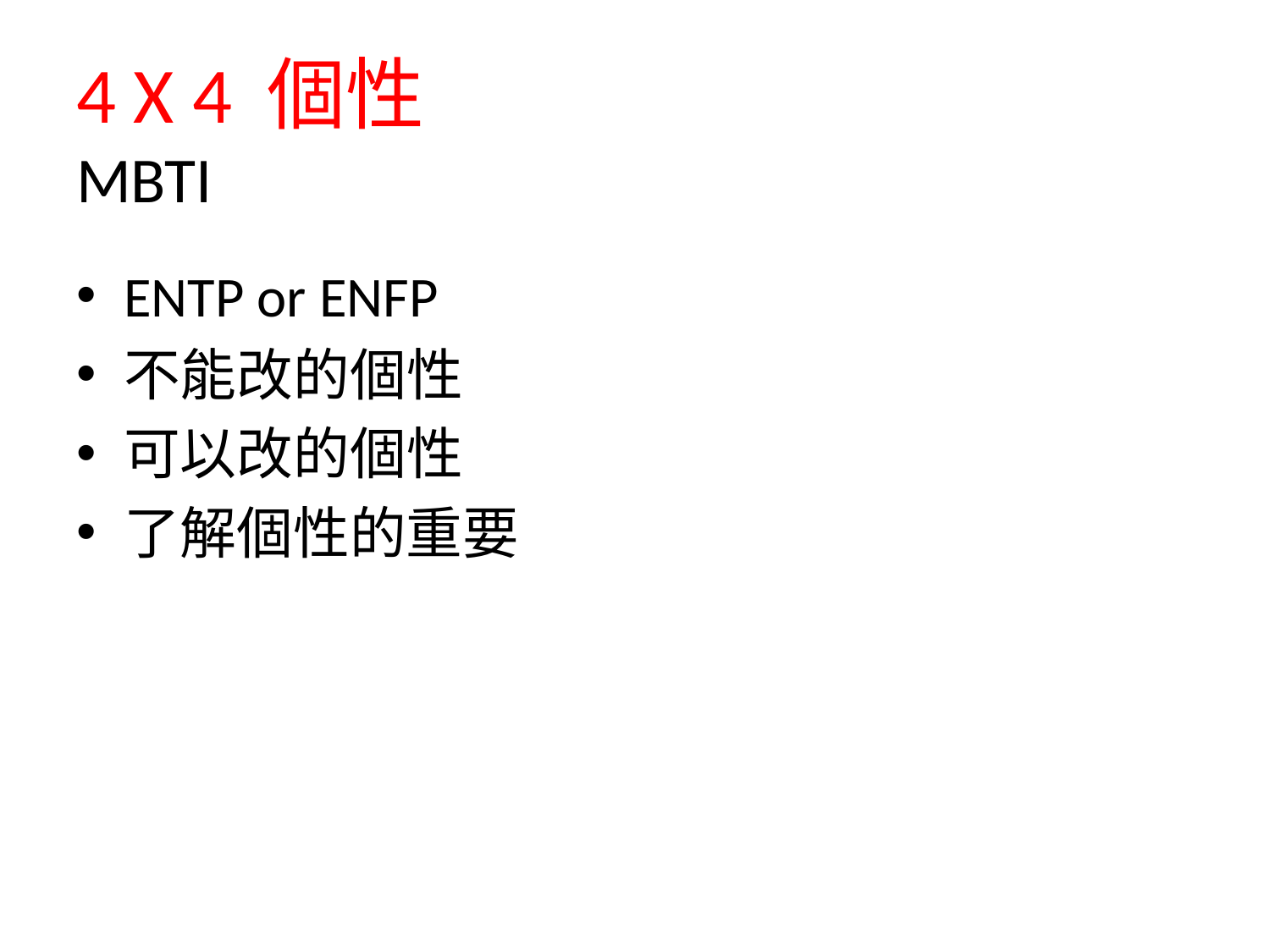

# 4 X 4 個性 MBTI
ENTP or ENFP
不能改的個性
可以改的個性
了解個性的重要